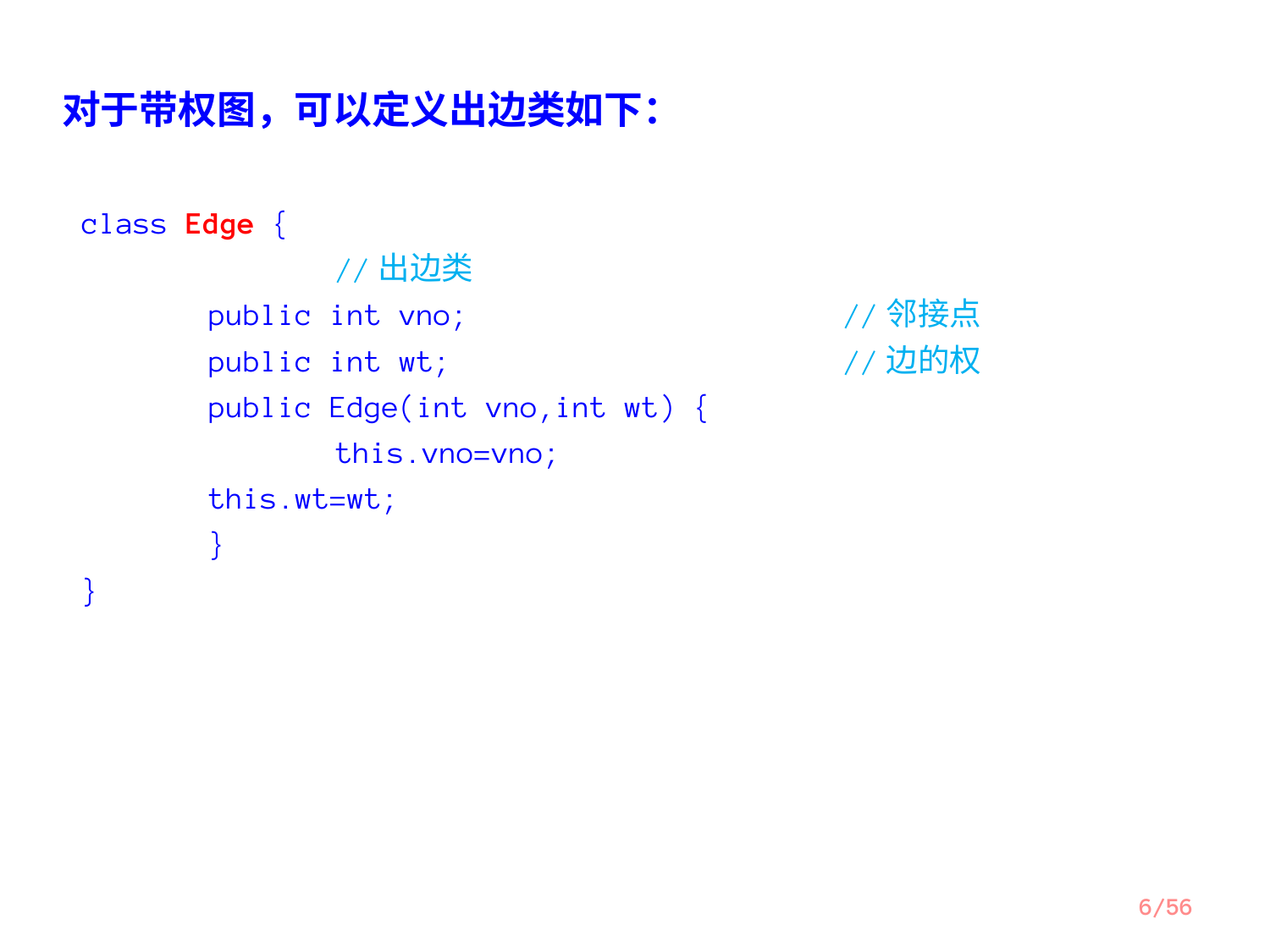

对于带权图，可以定义出边类如下：
class Edge {									//出边类
	public int vno;                  	//邻接点
 	public int wt;                  	//边的权
  	public Edge(int vno,int wt) {
  		this.vno=vno;
    	this.wt=wt;
  	}
}
6/56